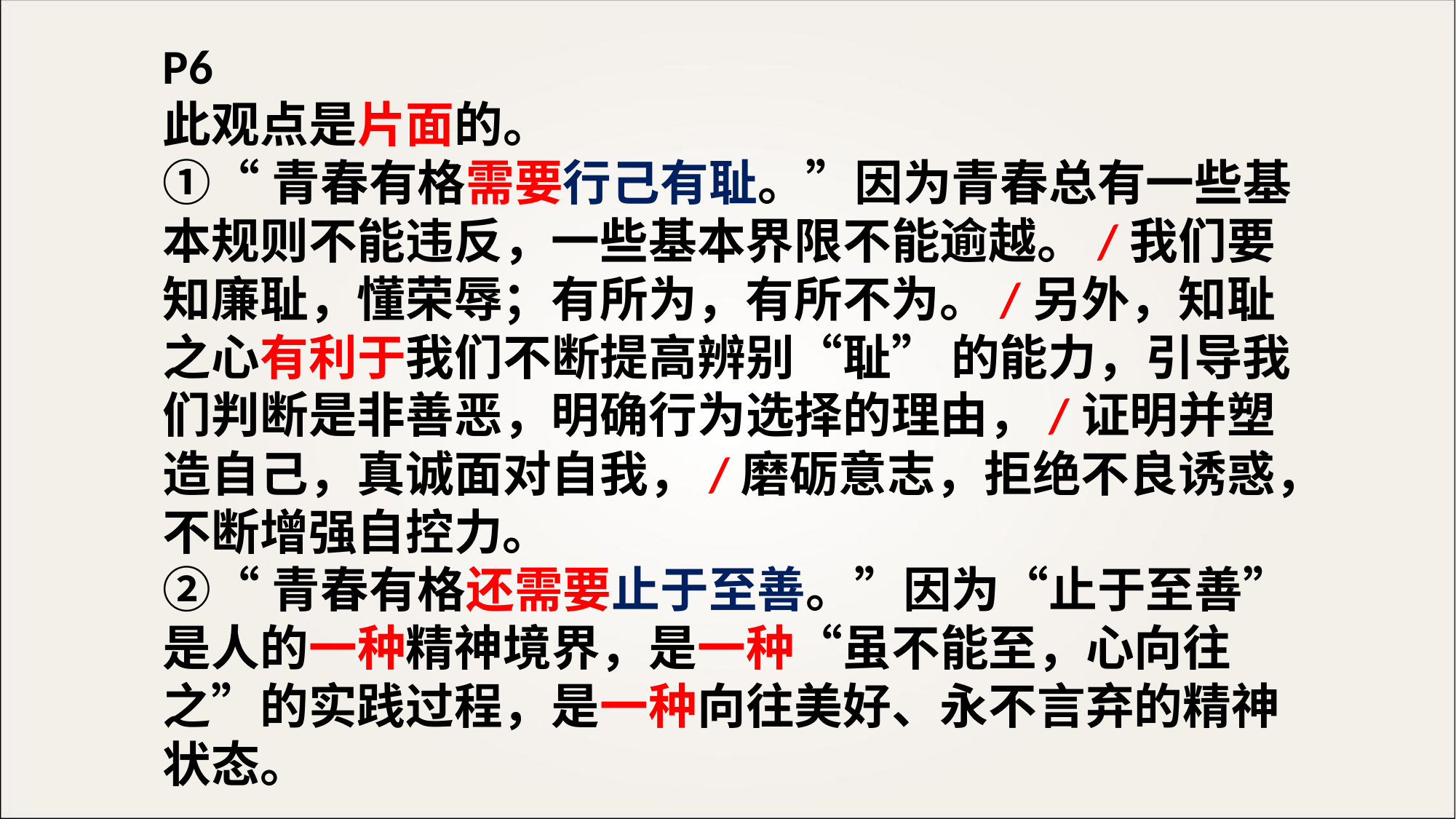

P6
此观点是片面的。
①“青春有格需要行己有耻。”因为青春总有一些基本规则不能违反，一些基本界限不能逾越。/我们要知廉耻，懂荣辱；有所为，有所不为。/另外，知耻之心有利于我们不断提高辨别“耻” 的能力，引导我们判断是非善恶，明确行为选择的理由，/证明并塑造自己，真诚面对自我，/磨砺意志，拒绝不良诱惑，不断增强自控力。
②“青春有格还需要止于至善。”因为“止于至善”是人的一种精神境界，是一种“虽不能至，心向往之”的实践过程，是一种向往美好、永不言弃的精神状态。